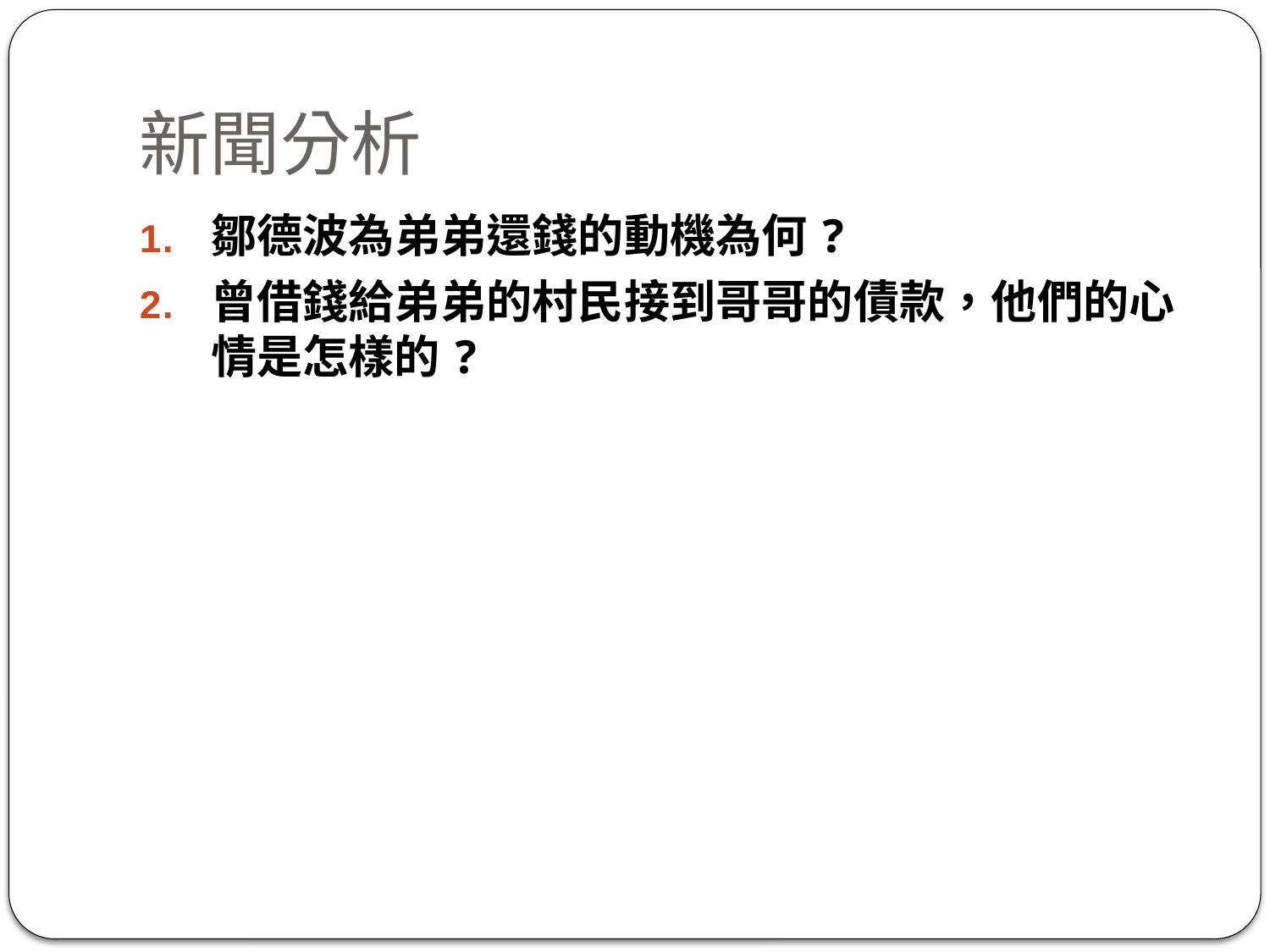

# 新聞分析
鄒德波為弟弟還錢的動機為何?
曾借錢給弟弟的村民接到哥哥的債款，他們的心情是怎樣的?